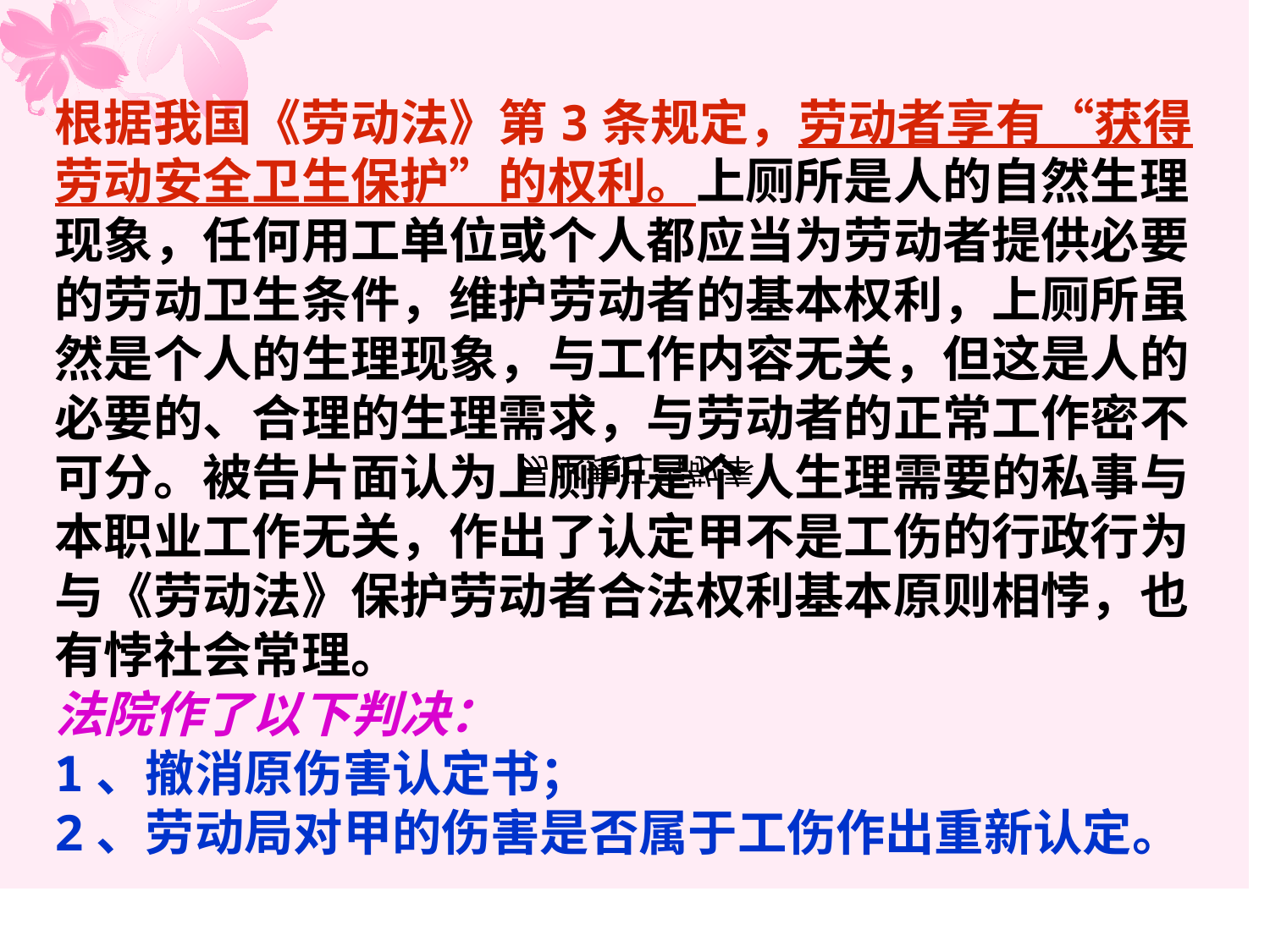

# 根据我国《劳动法》第3条规定，劳动者享有“获得劳动安全卫生保护”的权利。上厕所是人的自然生理现象，任何用工单位或个人都应当为劳动者提供必要的劳动卫生条件，维护劳动者的基本权利，上厕所虽然是个人的生理现象，与工作内容无关，但这是人的必要的、合理的生理需求，与劳动者的正常工作密不可分。被告片面认为上厕所是个人生理需要的私事与本职业工作无关，作出了认定甲不是工伤的行政行为与《劳动法》保护劳动者合法权利基本原则相悖，也有悖社会常理。 法院作了以下判决： 1、撤消原伤害认定书； 2、劳动局对甲的伤害是否属于工伤作出重新认定。
易水寒江雪敬奉